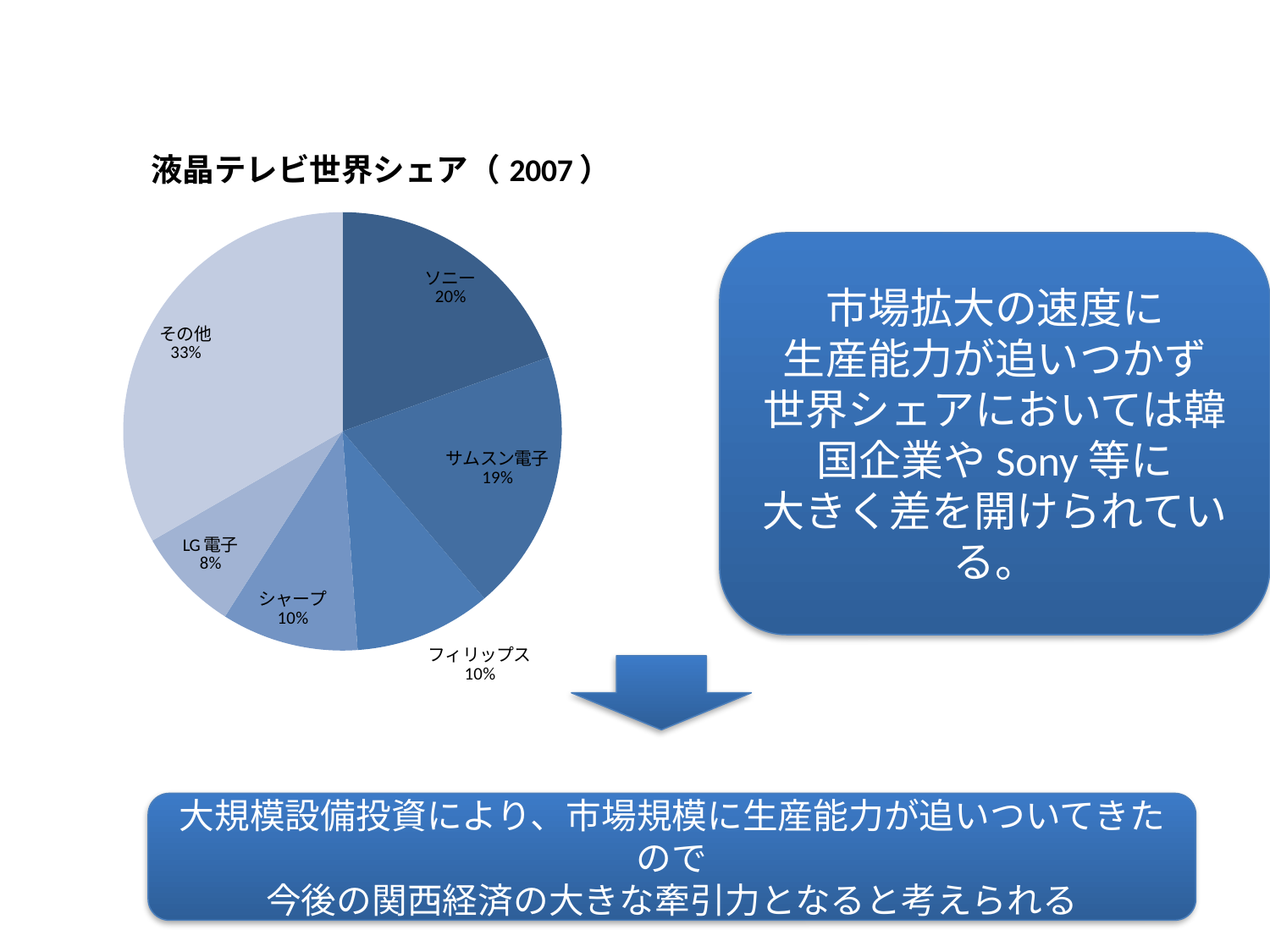

### Chart: 液晶テレビ世界シェア（2007）

| Category |  |
|---|---|
| ソニー | 0.195 |
| サムスン電子 | 0.193 |
| フィリップス | 0.101 |
| シャープ | 0.101 |
| LG電子 | 0.077 |
| その他 | 0.333 |
市場拡大の速度に
生産能力が追いつかず
世界シェアにおいては韓国企業やSony等に
大きく差を開けられている。

大規模設備投資により、市場規模に生産能力が追いついてきたので
今後の関西経済の大きな牽引力となると考えられる